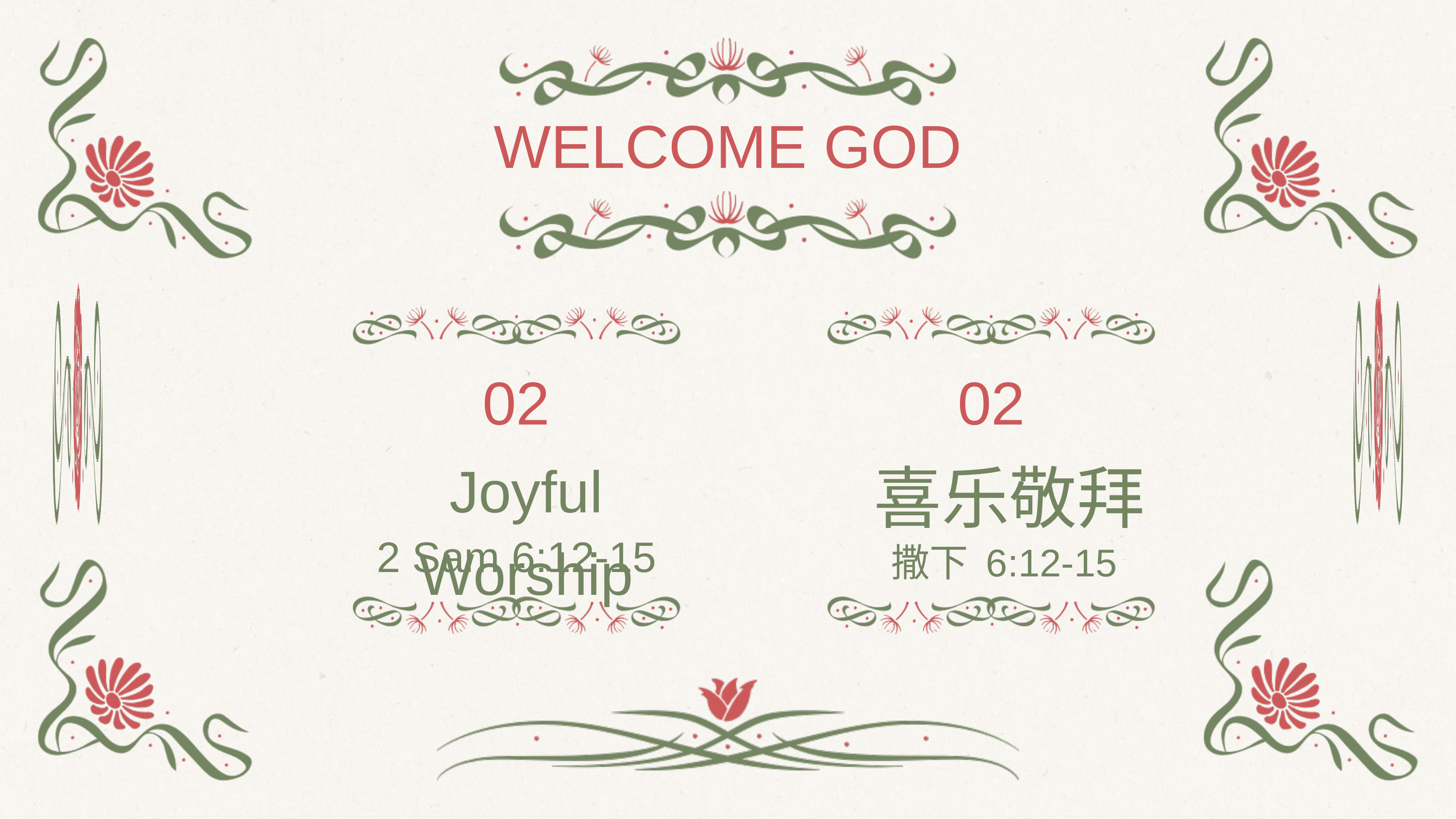

WELCOME GOD

02
02
喜乐敬拜
Joyful Worship
2 Sam 6:12-15
撒下 6:12-15